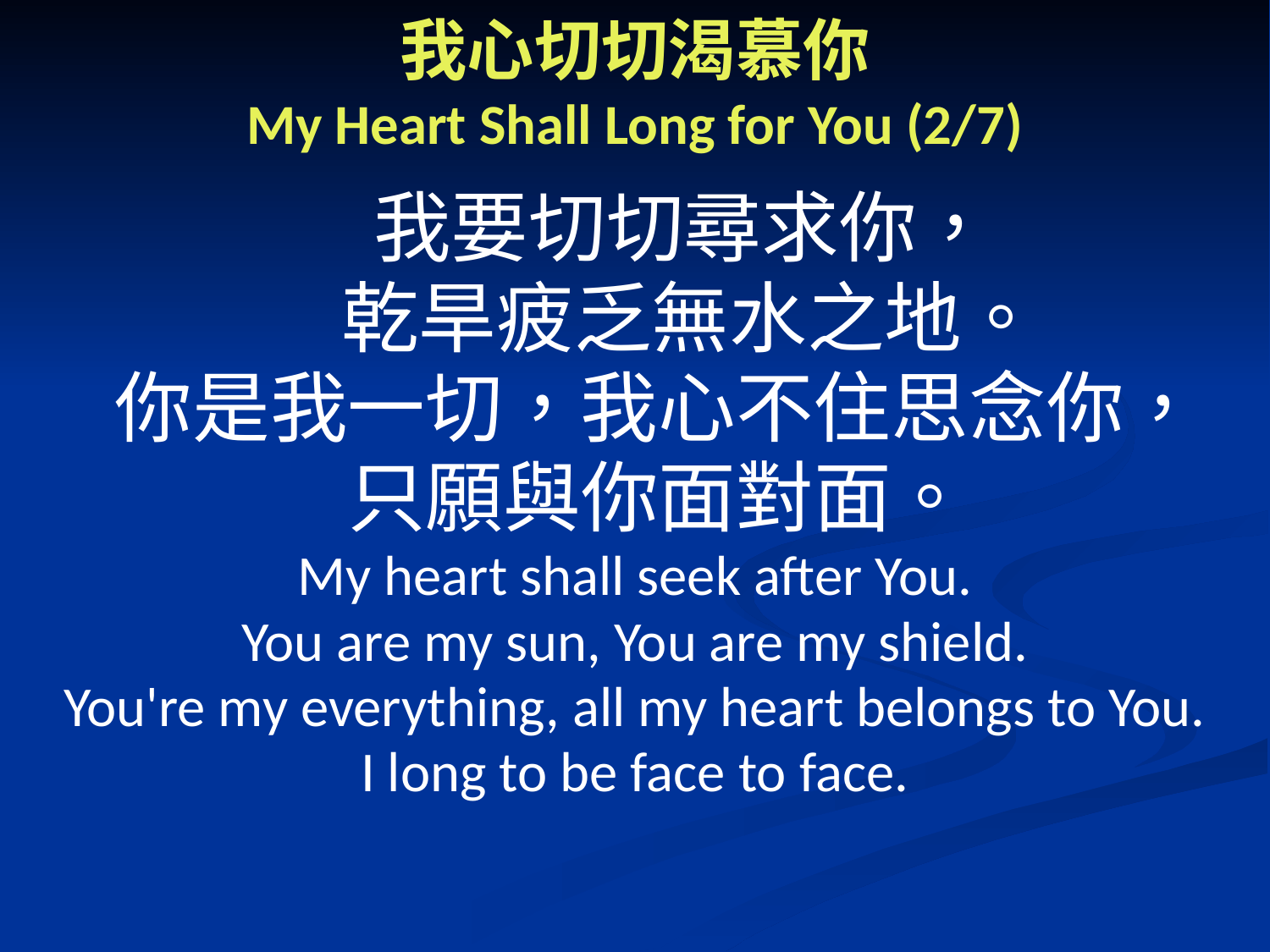

# 我心切切渴慕你 My Heart Shall Long for You (2/7)
    我要切切尋求你，
		乾旱疲乏無水之地。
	你是我一切，我心不住思念你，
	只願與你面對面。
My heart shall seek after You.
You are my sun, You are my shield.
You're my everything, all my heart belongs to You.
I long to be face to face.